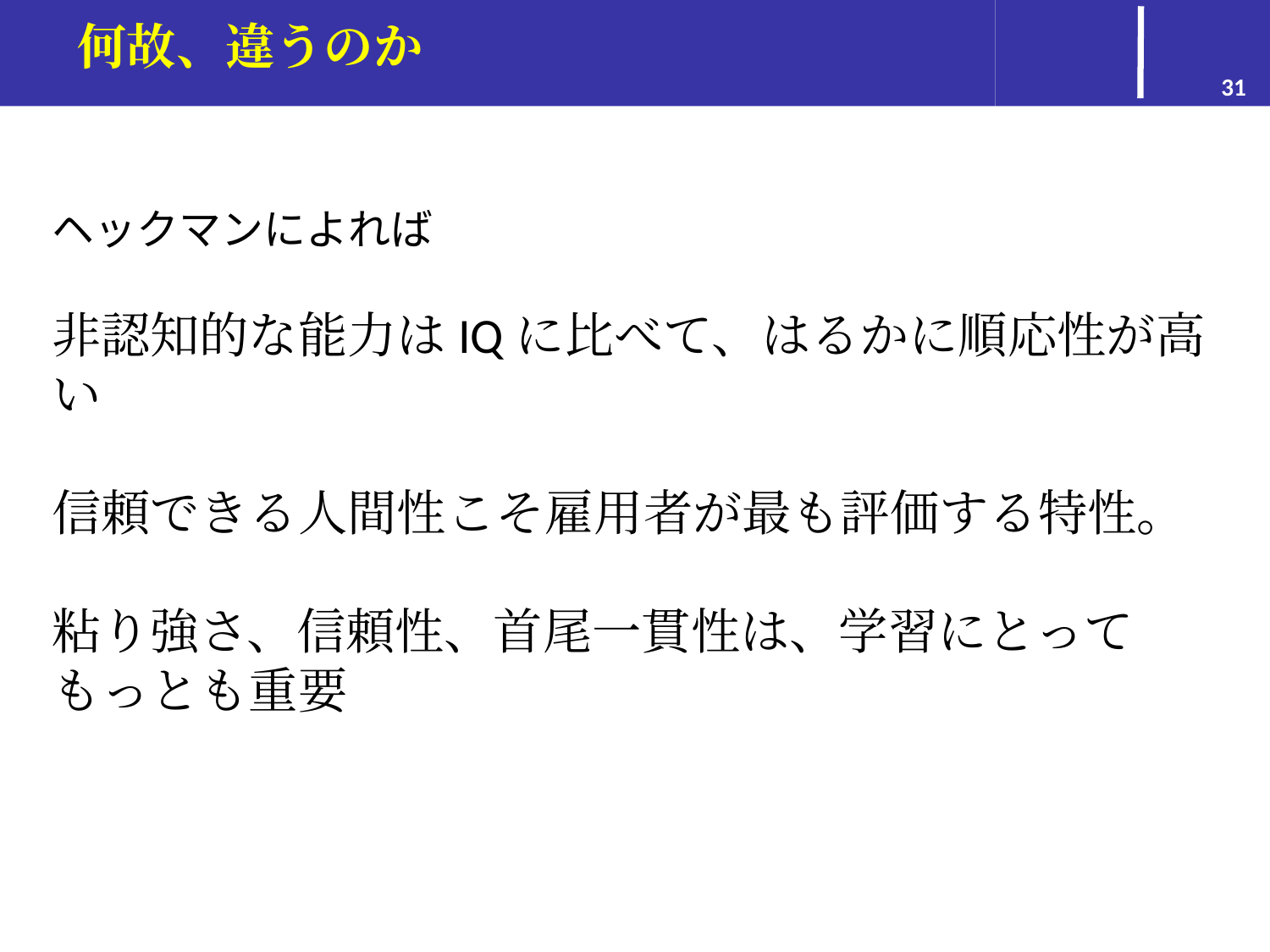

# 何故、違うのか
31
ヘックマンによれば

非認知的な能力はIQに比べて、はるかに順応性が高い

信頼できる人間性こそ雇用者が最も評価する特性。

粘り強さ、信頼性、首尾一貫性は、学習にとって
もっとも重要